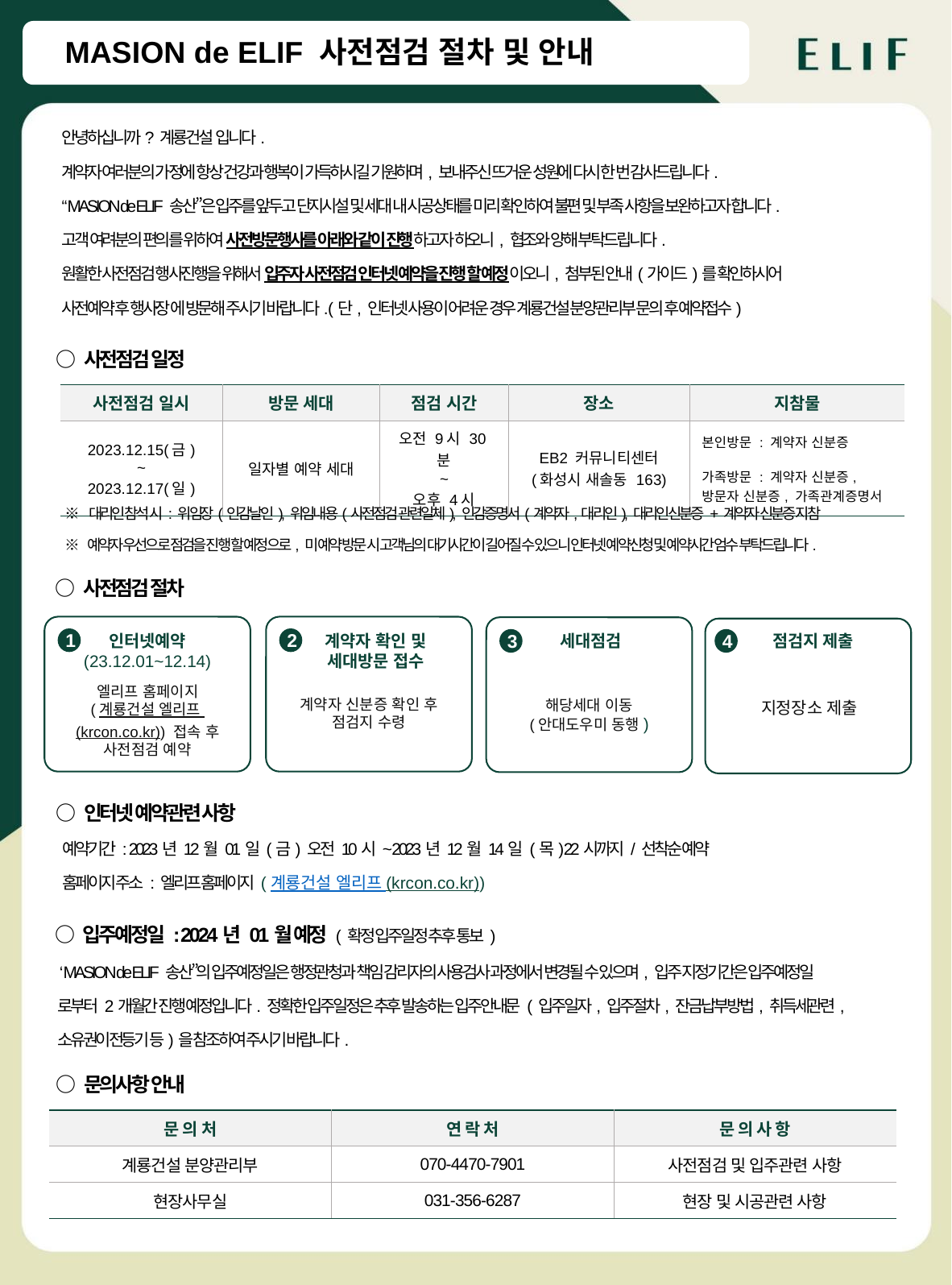

MASION de ELIF 사전점검 절차 및 안내
안녕하십니까? 계룡건설  입니다.
계약자 여러분의 가정에 항상 건강과 행복이 가득하시길 기원하며, 보내주신 뜨거운 성원에 다시 한 번 감사드립니다.
“MASION de ELIF 송산”은 입주를 앞두고 단지시설 및 세대 내 시공상태를 미리 확인하여 불편 및 부족 사항을 보완하고자 합니다.
고객 여려분의 편의를 위하여 사전방문행사를 아래와 같이 진행하고자 하오니, 협조와 양해 부탁드립니다.
원활한 사전점검 행사진행을 위해서 입주자 사전점검 인터넷 예약을 진행 할 예정이오니, 첨부된 안내(가이드)를 확인하시어
사전예약 후 행사장 에 방문해 주시기 바랍니다. (단, 인터넷 사용이 어려운 경우 계룡건설 분양관리부 문의 후 예약접수)

○ 사전점검 일정
| 사전점검 일시 | 방문 세대 | 점검 시간 | 장소 | 지참물 |
| --- | --- | --- | --- | --- |
| 2023.12.15(금) ~ 2023.12.17(일) | 일자별 예약 세대 | 오전 9시 30분 ~ 오후 4시 | EB2 커뮤니티센터 (화성시 새솔동 163) | 본인방문 : 계약자 신분증 가족방문 : 계약자 신분증,방문자 신분증, 가족관계증명서 |
※  대리인 참석 시 : 위임장(인감날인), 위임내용(사전점검 관련일체), 인감증명서(계약자,대리인), 대리인신분증 + 계약자 신분증 지참
※  예약자 우선으로 점검을 진행 할 예정으로, 미 예약 방문 시 고객님의 대기시간이 길어질 수 있으니 인터넷 예약신청 및 예약시간 엄수 부탁드립니다.
○ 사전점검 절차

계약자 확인 및
세대방문 접수
인터넷예약
(23.12.01~12.14)
세대점검
점검지 제출
1
2
3
4
엘리프 홈페이지
(계룡건설 엘리프 (krcon.co.kr)) 접속 후 사전점검 예약

계약자 신분증 확인 후 점검지 수령
해당세대 이동
(안대도우미 동행)
지정장소 제출
○ 인터넷 예약관련 사항
예약기간 :  2023년 12월 01일 (금) 오전 10시 ~ 2023년 12월 14일 (목) 22시까지 / 선착순 예약
홈페이지 주소 : 엘리프 홈페이지 (계룡건설 엘리프 (krcon.co.kr))
○ 입주예정일 : 2024년 01월 예정 ( 확정 입주일정 추후 통보 )
 ‘MASION de ELIF 송산”의 입주예정일은 행정관청과 책임 감리자의 사용검사 과정에서 변경될 수 있으며, 입주 지정기간은 입주예정일
로부터 2개월간 진행 예정입니다. 정확한 입주일정은 추후 발송하는 입주안내문 ( 입주일자, 입주절차, 잔금납부방법, 취득세관련,
소유권이전등기 등)을 참조하여 주시기 바랍니다.

○ 문의사항 안내
| 문 의 처 | 연 락 처 | 문 의 사 항 |
| --- | --- | --- |
| 계룡건설 분양관리부 | 070-4470-7901 | 사전점검 및 입주관련 사항 |
| 현장사무실 | 031-356-6287 | 현장 및 시공관련 사항 |